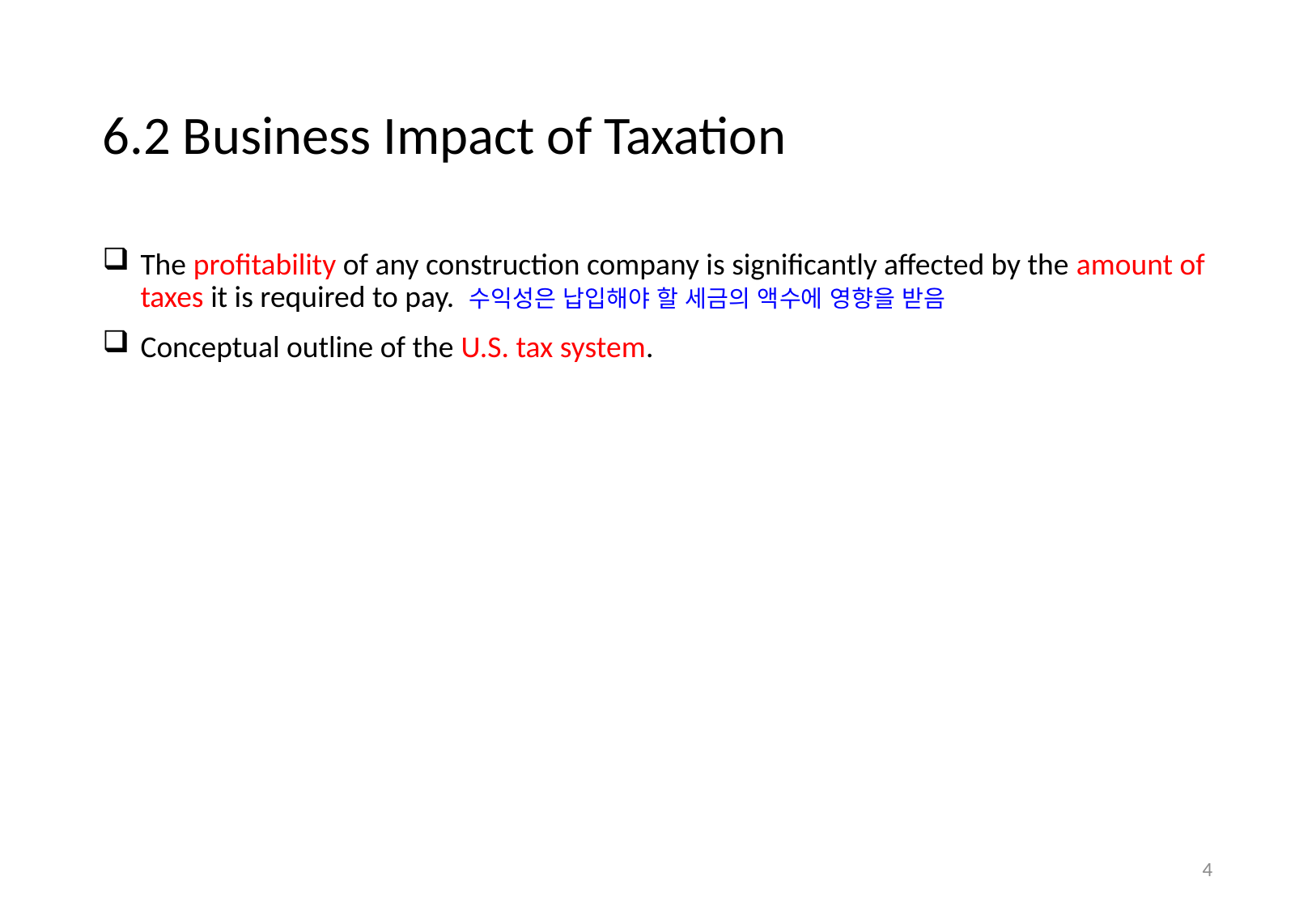

# 6.2 Business Impact of Taxation
The profitability of any construction company is significantly affected by the amount of taxes it is required to pay. 수익성은 납입해야 할 세금의 액수에 영향을 받음
Conceptual outline of the U.S. tax system.
4